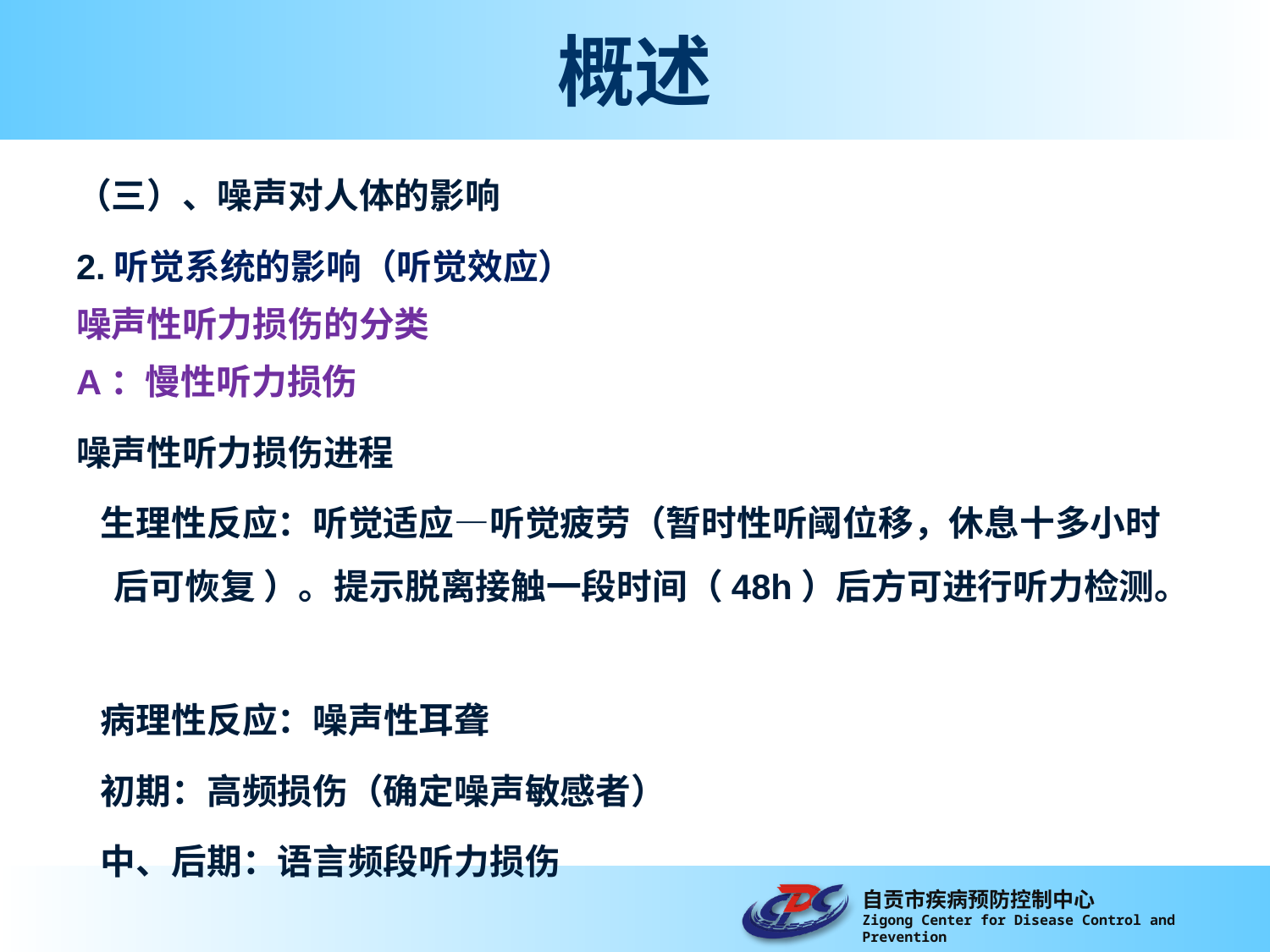

# 概述
（三）、噪声对人体的影响
2.听觉系统的影响（听觉效应）
噪声性听力损伤的分类
A：慢性听力损伤
噪声性听力损伤进程
  生理性反应：听觉适应—听觉疲劳（暂时性听阈位移，休息十多小时后可恢复 ）。提示脱离接触一段时间（48h）后方可进行听力检测。
  病理性反应：噪声性耳聋
  初期：高频损伤（确定噪声敏感者）
  中、后期：语言频段听力损伤
44